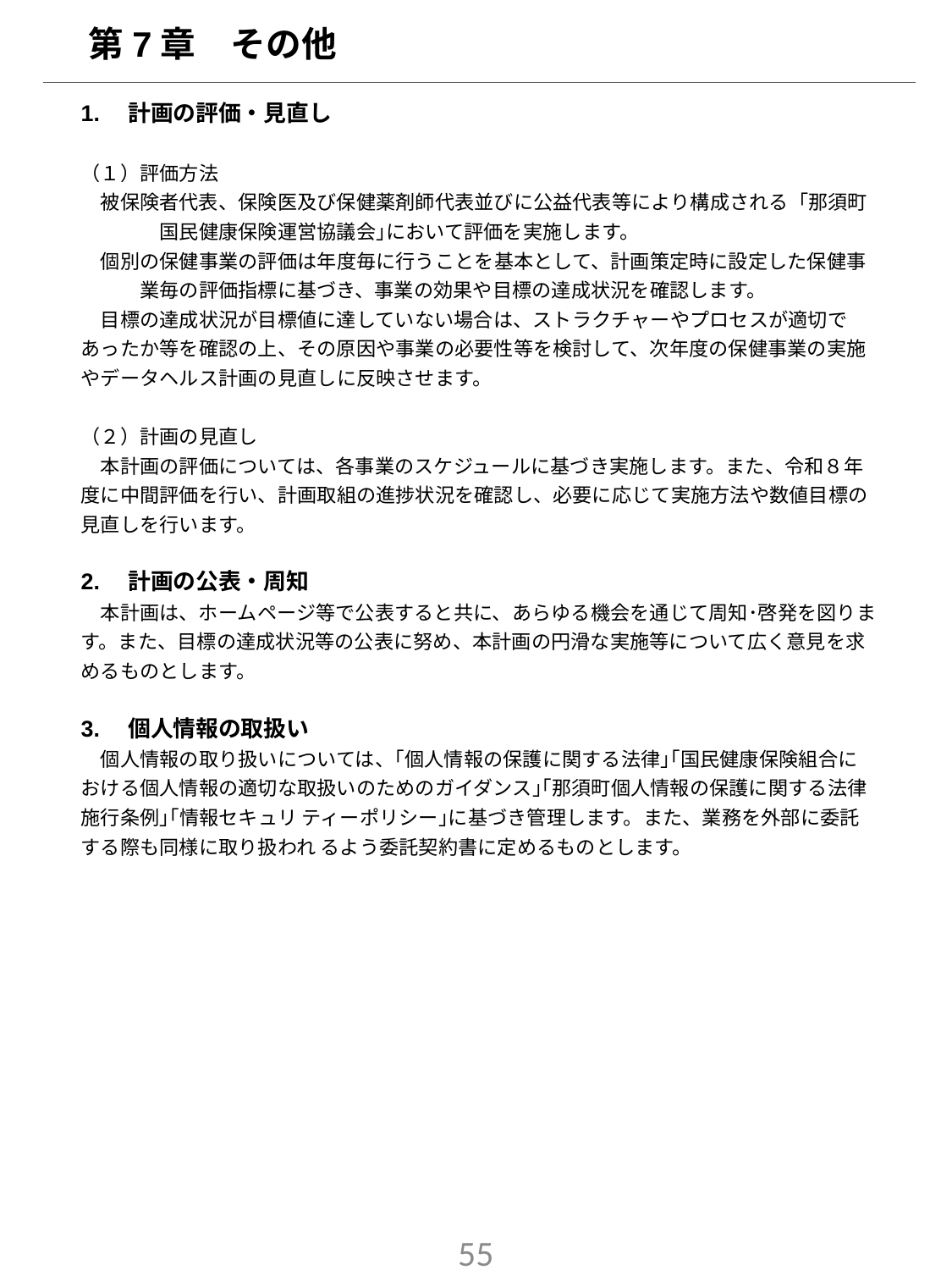

第7章　その他
1.　計画の評価・見直し

（１）評価方法
　被保険者代表、保険医及び保健薬剤師代表並びに公益代表等により構成される「那須町　　　　国民健康保険運営協議会｣において評価を実施します。
　個別の保健事業の評価は年度毎に行うことを基本として、計画策定時に設定した保健事　　　業毎の評価指標に基づき、事業の効果や目標の達成状況を確認します。
　目標の達成状況が目標値に達していない場合は、ストラクチャーやプロセスが適切で　あったか等を確認の上、その原因や事業の必要性等を検討して、次年度の保健事業の実施やデータヘルス計画の見直しに反映させます。

（２）計画の見直し
　本計画の評価については、各事業のスケジュールに基づき実施します。また、令和８年度に中間評価を行い、計画取組の進捗状況を確認し、必要に応じて実施方法や数値目標の見直しを行います。

2.　計画の公表・周知
　本計画は、ホームページ等で公表すると共に、あらゆる機会を通じて周知･啓発を図ります。また、目標の達成状況等の公表に努め、本計画の円滑な実施等について広く意見を求めるものとします。

3.　個人情報の取扱い
　個人情報の取り扱いについては、｢個人情報の保護に関する法律｣｢国民健康保険組合に おける個人情報の適切な取扱いのためのガイダンス｣｢那須町個人情報の保護に関する法律施行条例｣｢情報セキュリ ティーポリシー｣に基づき管理します。また、業務を外部に委託する際も同様に取り扱われ るよう委託契約書に定めるものとします。
55